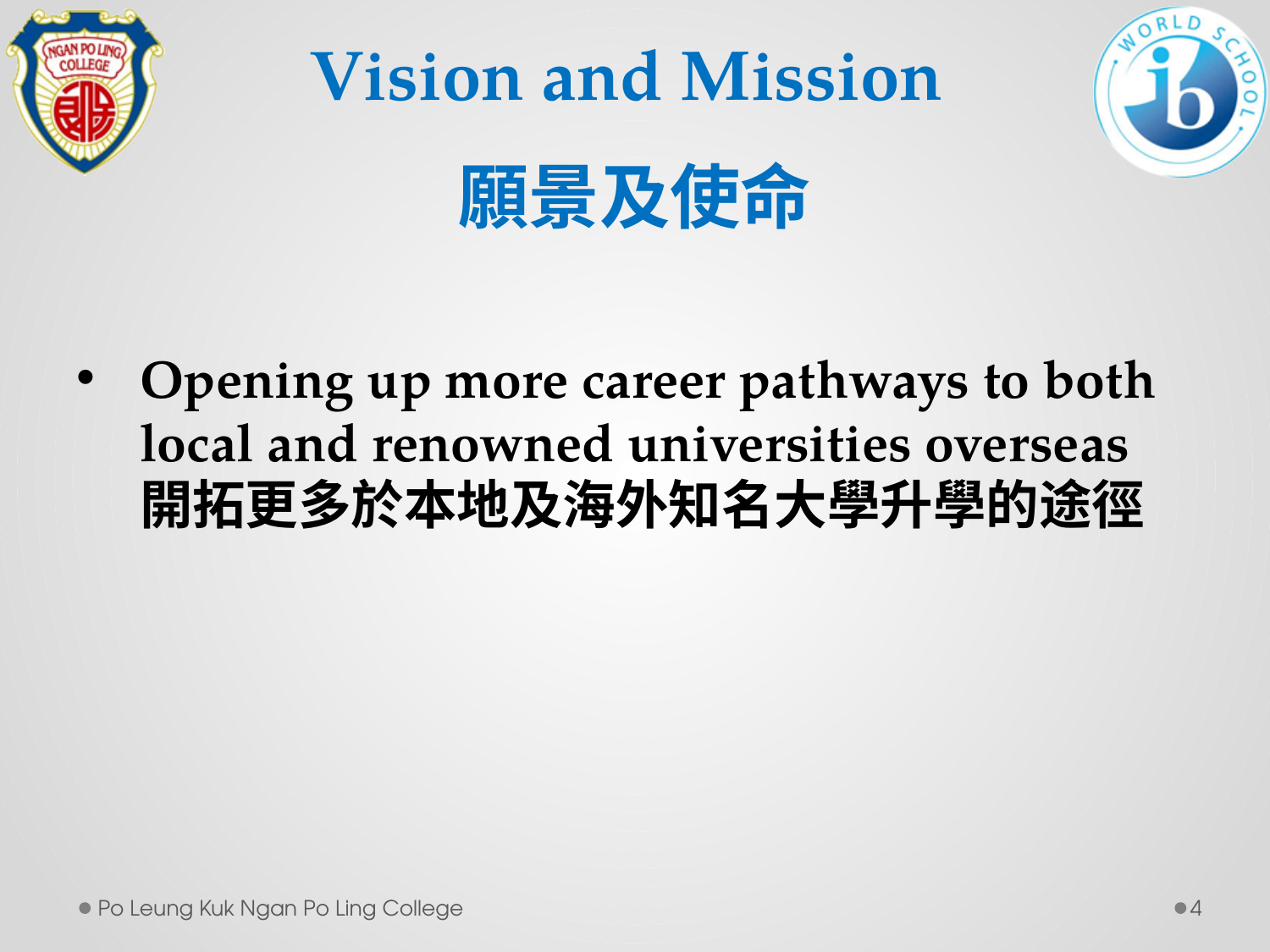

# Vision and Mission 願景及使命
Opening up more career pathways to both local and renowned universities overseas
開拓更多於本地及海外知名大學升學的途徑
Po Leung Kuk Ngan Po Ling College
4